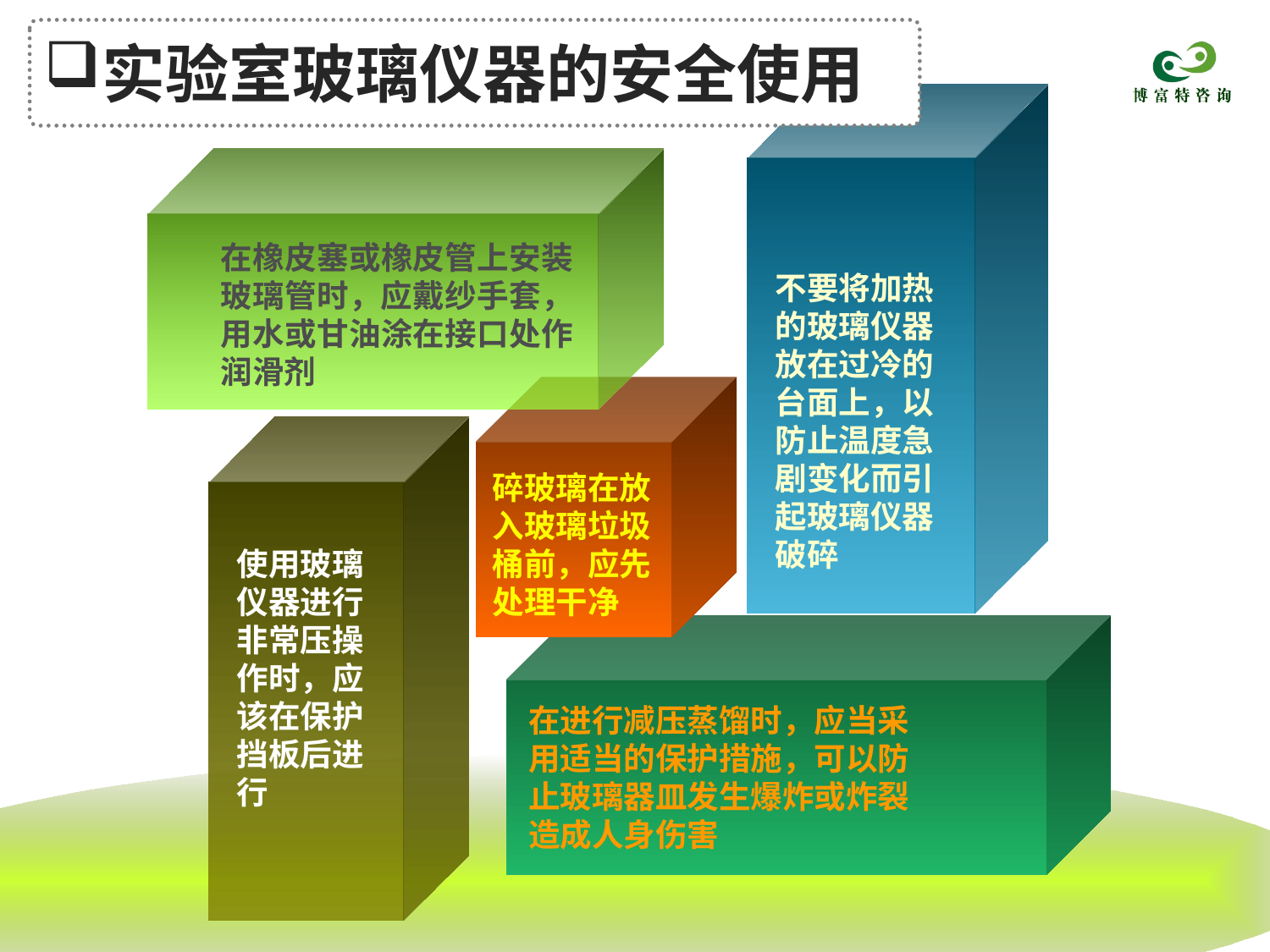

实验室玻璃仪器的安全使用

在橡皮塞或橡皮管上安装玻璃管时，应戴纱手套，用水或甘油涂在接口处作润滑剂
不要将加热的玻璃仪器放在过冷的台面上，以防止温度急剧变化而引起玻璃仪器破碎

碎玻璃在放入玻璃垃圾桶前，应先处理干净
使用玻璃仪器进行非常压操作时，应该在保护挡板后进行

在进行减压蒸馏时，应当采用适当的保护措施，可以防止玻璃器皿发生爆炸或炸裂造成人身伤害